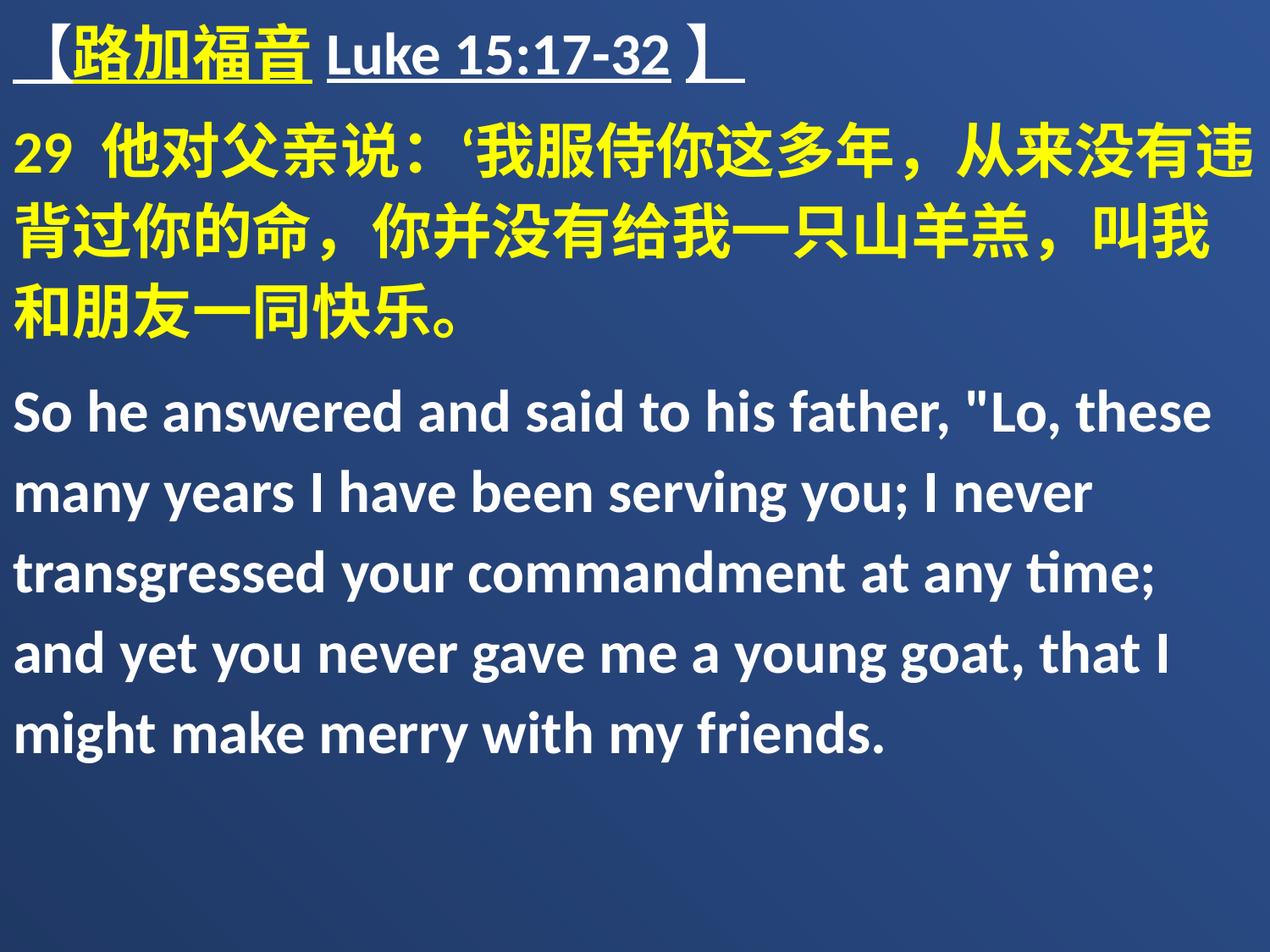

【路加福音Luke 15:17-32】
29 他对父亲说：‘我服侍你这多年，从来没有违背过你的命，你并没有给我一只山羊羔，叫我和朋友一同快乐。
So he answered and said to his father, "Lo, these many years I have been serving you; I never transgressed your commandment at any time; and yet you never gave me a young goat, that I might make merry with my friends.